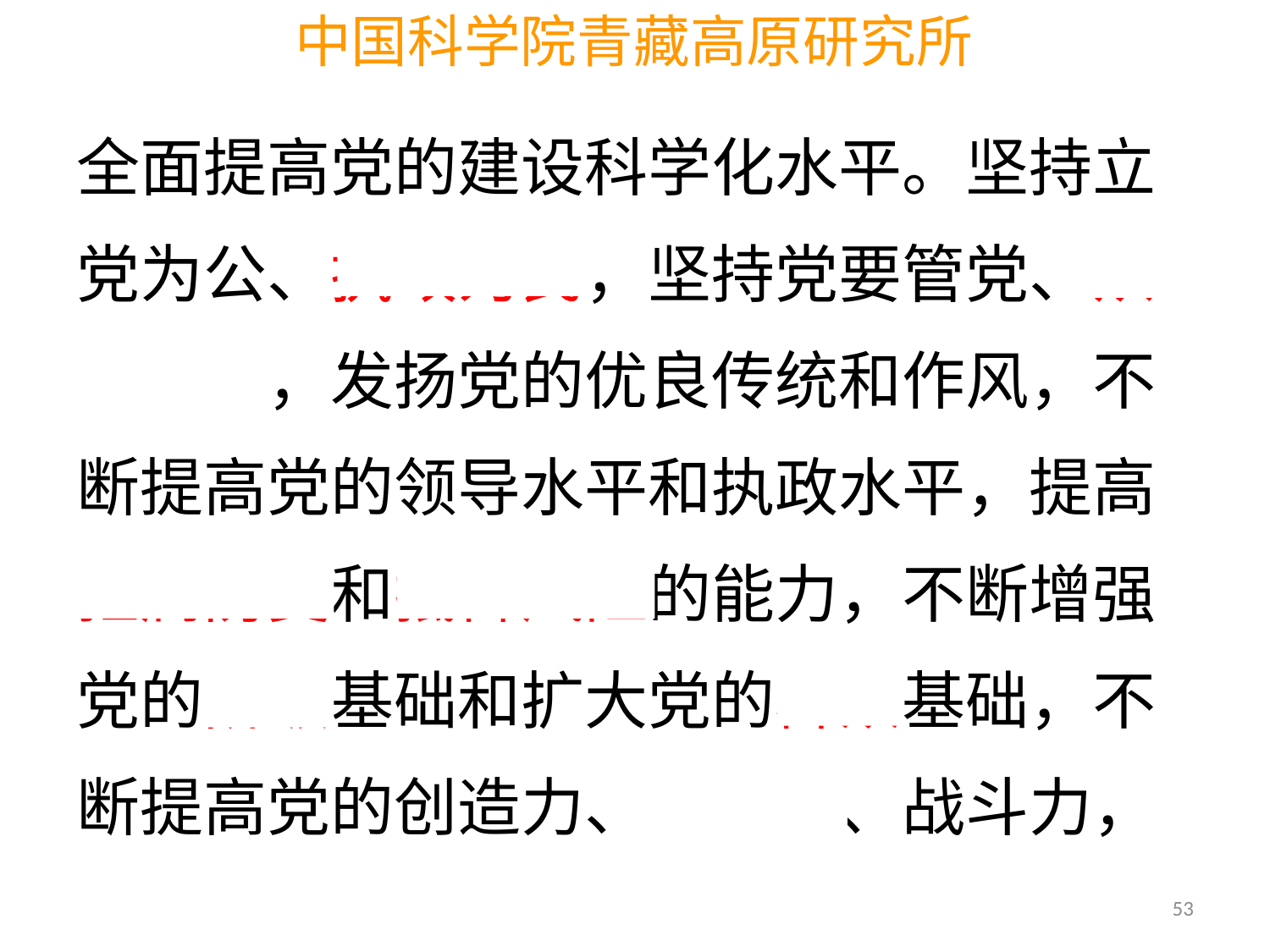

# 全面提高党的建设科学化水平。坚持立党为公、执政为民，坚持党要管党、从严治党，发扬党的优良传统和作风，不断提高党的领导水平和执政水平，提高拒腐防变和抵御风险的能力，不断增强党的阶级基础和扩大党的群众基础，不断提高党的创造力、凝聚力、战斗力，

53